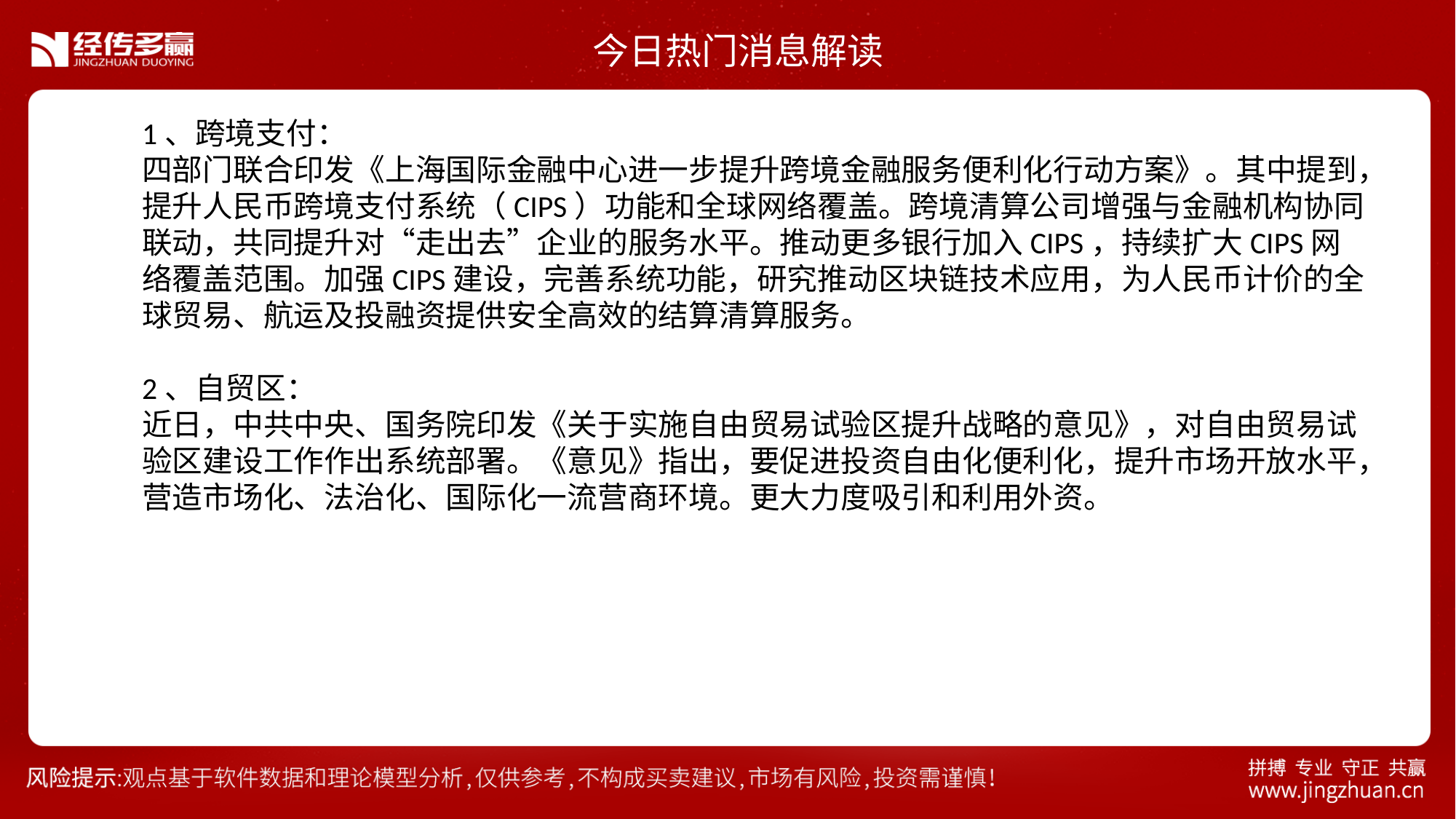

今日热门消息解读
1、跨境支付：
四部门联合印发《上海国际金融中心进一步提升跨境金融服务便利化行动方案》。其中提到，提升人民币跨境支付系统（CIPS）功能和全球网络覆盖。跨境清算公司增强与金融机构协同联动，共同提升对“走出去”企业的服务水平。推动更多银行加入CIPS，持续扩大CIPS网络覆盖范围。加强CIPS建设，完善系统功能，研究推动区块链技术应用，为人民币计价的全球贸易、航运及投融资提供安全高效的结算清算服务。

2、自贸区：
近日，中共中央、国务院印发《关于实施自由贸易试验区提升战略的意见》，对自由贸易试验区建设工作作出系统部署。《意见》指出，要促进投资自由化便利化，提升市场开放水平，营造市场化、法治化、国际化一流营商环境。更大力度吸引和利用外资。